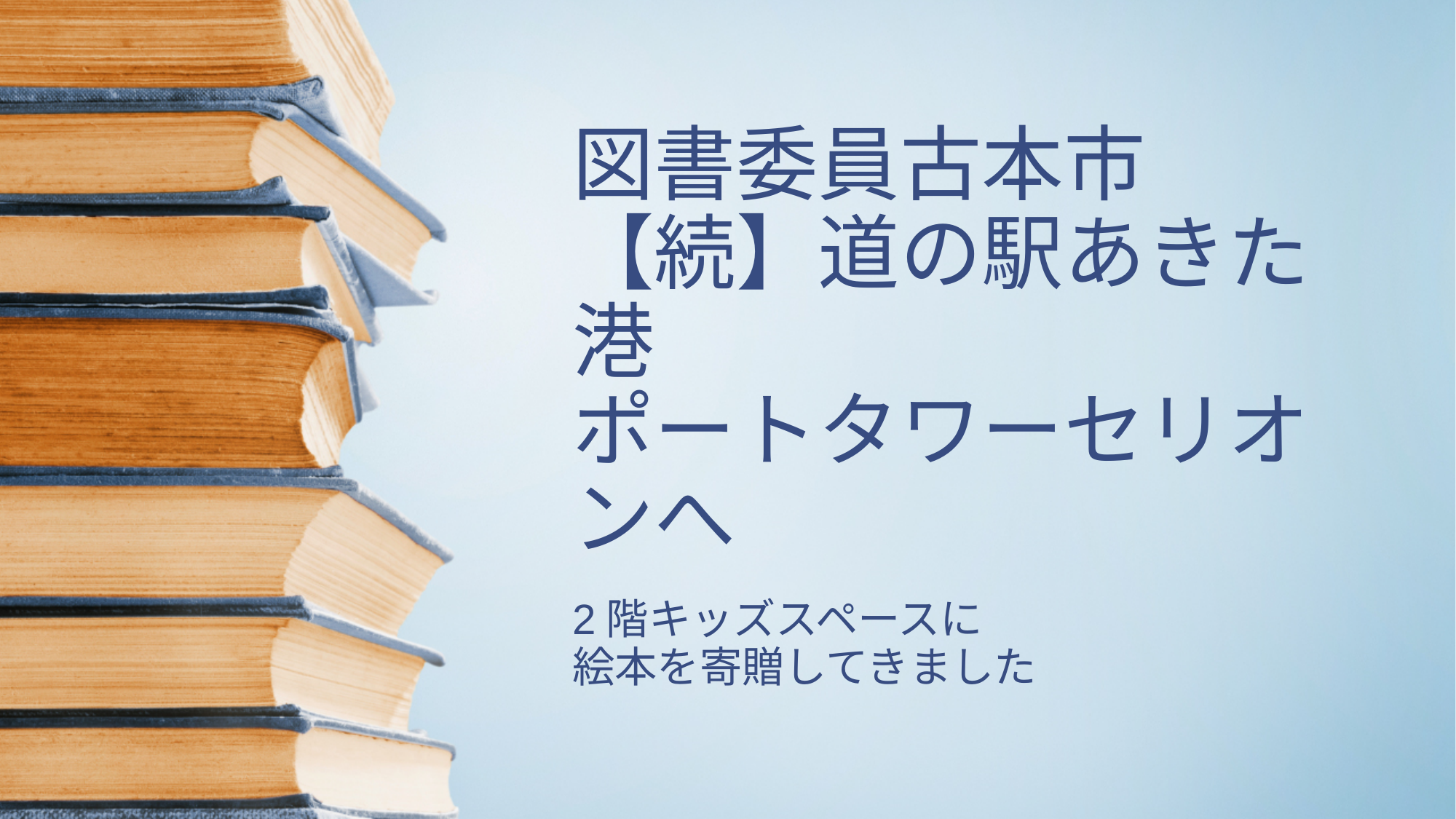

# 図書委員古本市【続】道の駅あきた港 ポートタワーセリオンへ
2階キッズスペースに
絵本を寄贈してきました